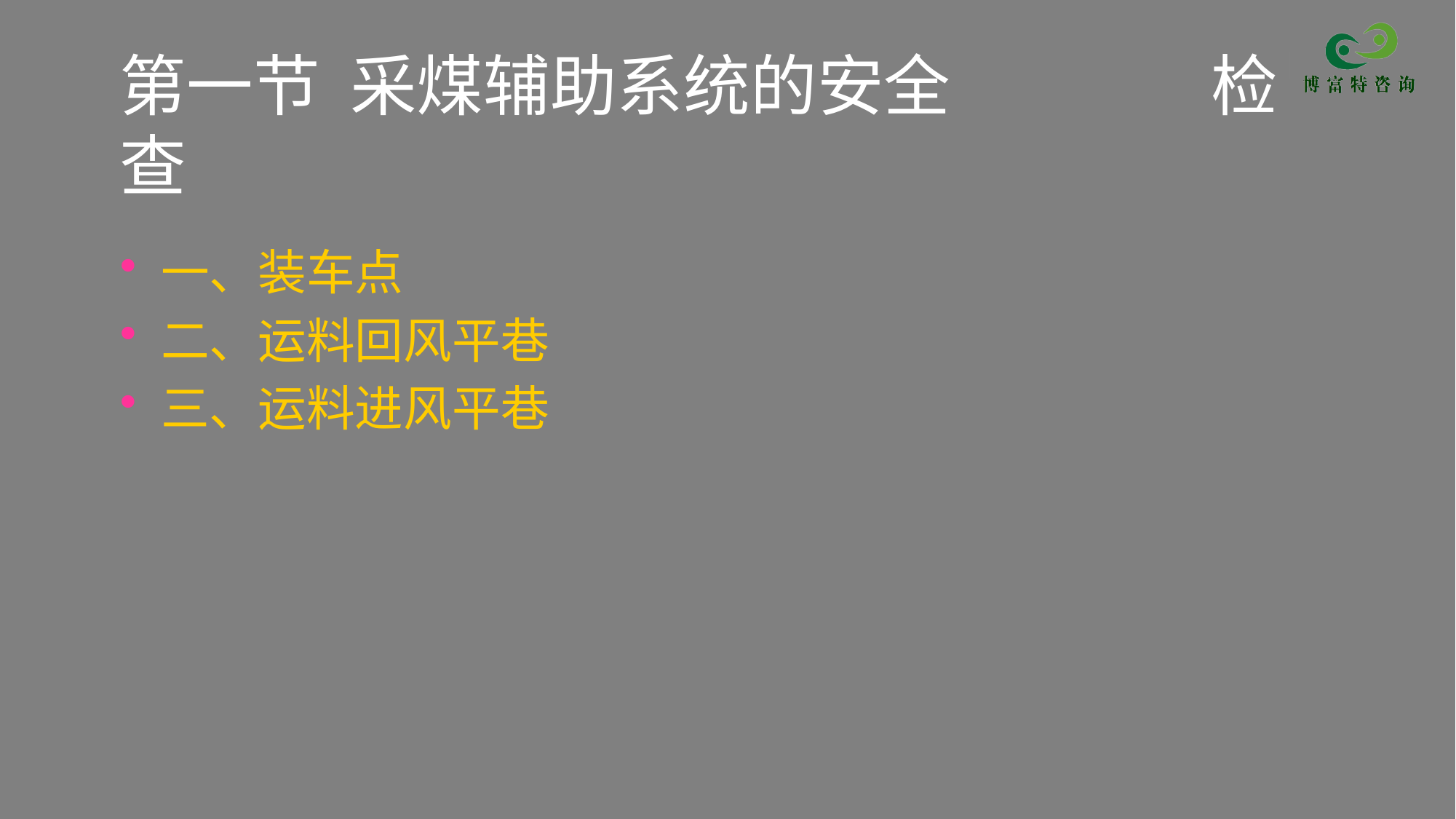

# 第一节  采煤辅助系统的安全   		检查
一、装车点
二、运料回风平巷
三、运料进风平巷